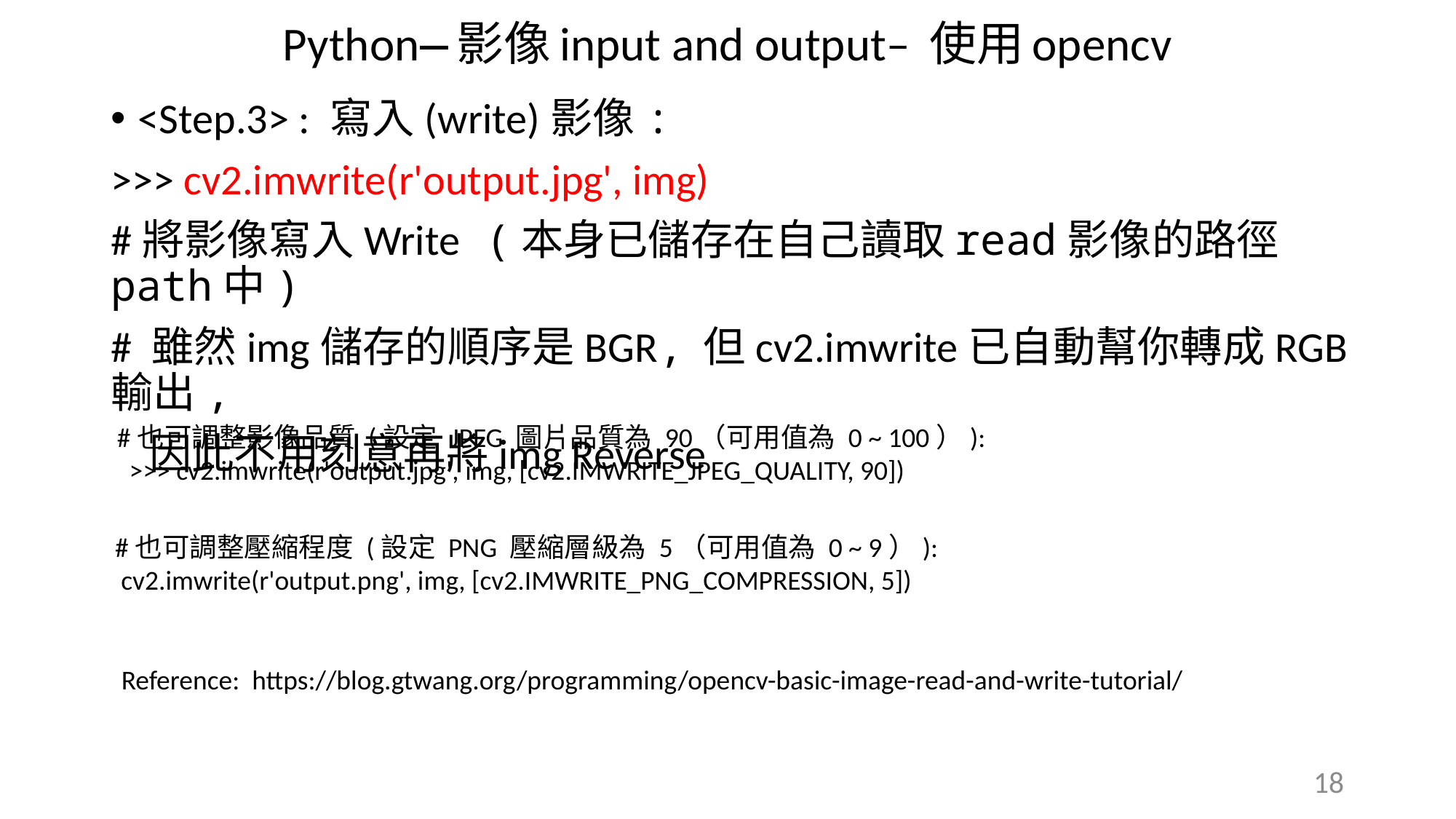

Python—影像input and output– 使用opencv
<Step.3> : 寫入(write)影像:
>>> cv2.imwrite(r'output.jpg', img)
#將影像寫入Write (本身已儲存在自己讀取read影像的路徑path中)
# 雖然img儲存的順序是BGR, 但cv2.imwrite已自動幫你轉成RGB輸出,
   因此不用刻意再將img Reverse
 #也可調整影像品質 (設定 JPEG 圖片品質為 90（可用值為 0 ~ 100）):
   >>> cv2.imwrite(r'output.jpg', img, [cv2.IMWRITE_JPEG_QUALITY, 90])

       #也可調整壓縮程度 (設定 PNG 壓縮層級為 5（可用值為 0 ~ 9）):
        cv2.imwrite(r'output.png', img, [cv2.IMWRITE_PNG_COMPRESSION, 5])
Reference:  https://blog.gtwang.org/programming/opencv-basic-image-read-and-write-tutorial/
18